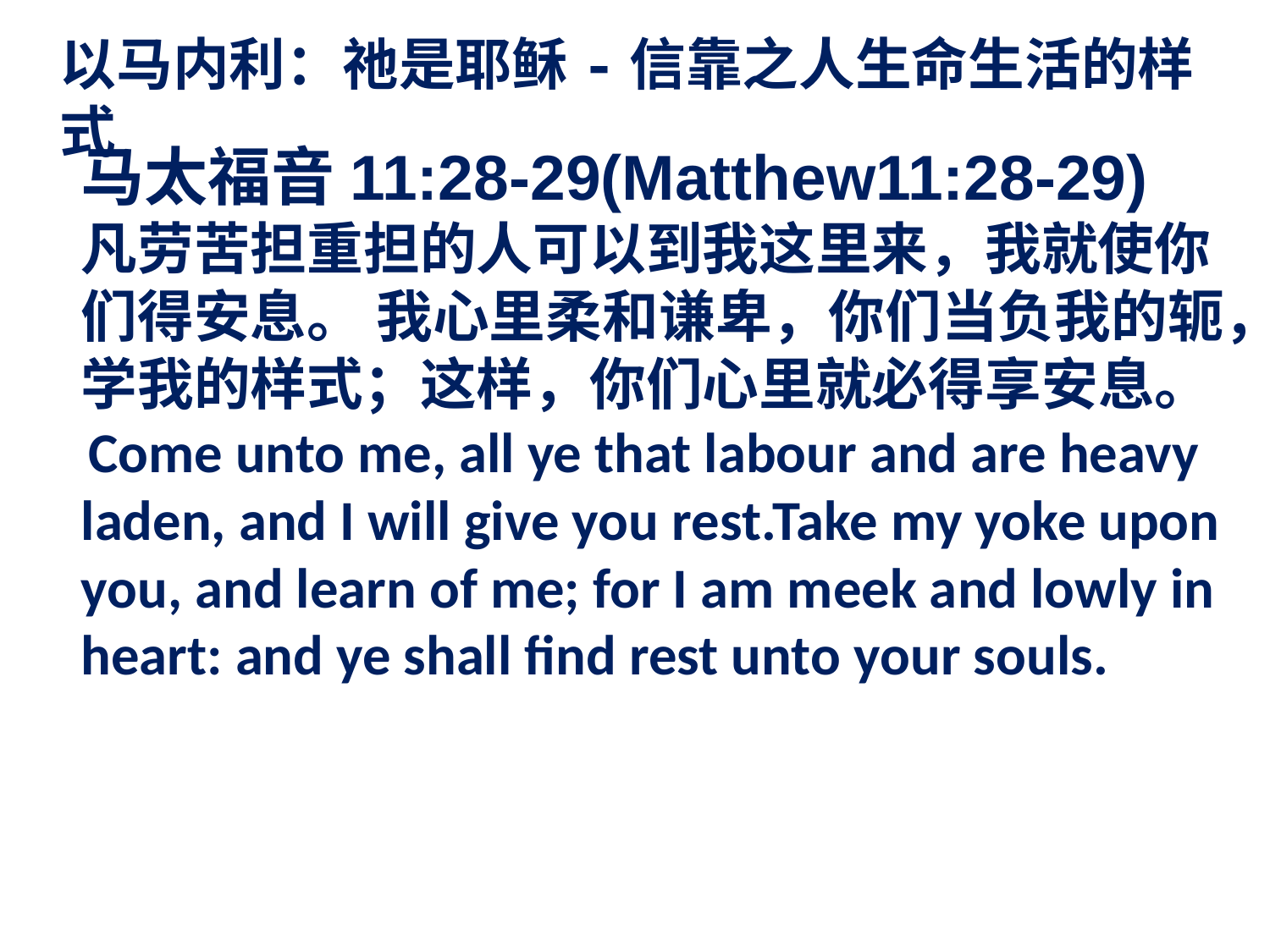

以马内利：祂是耶稣-信靠之人生命生活的样式
马太福音11:28-29(Matthew11:28-29)
凡劳苦担重担的人可以到我这里来，我就使你们得安息。 我心里柔和谦卑，你们当负我的轭，学我的样式；这样，你们心里就必得享安息。
 Come unto me, all ye that labour and are heavy laden, and I will give you rest.Take my yoke upon you, and learn of me; for I am meek and lowly in heart: and ye shall find rest unto your souls.